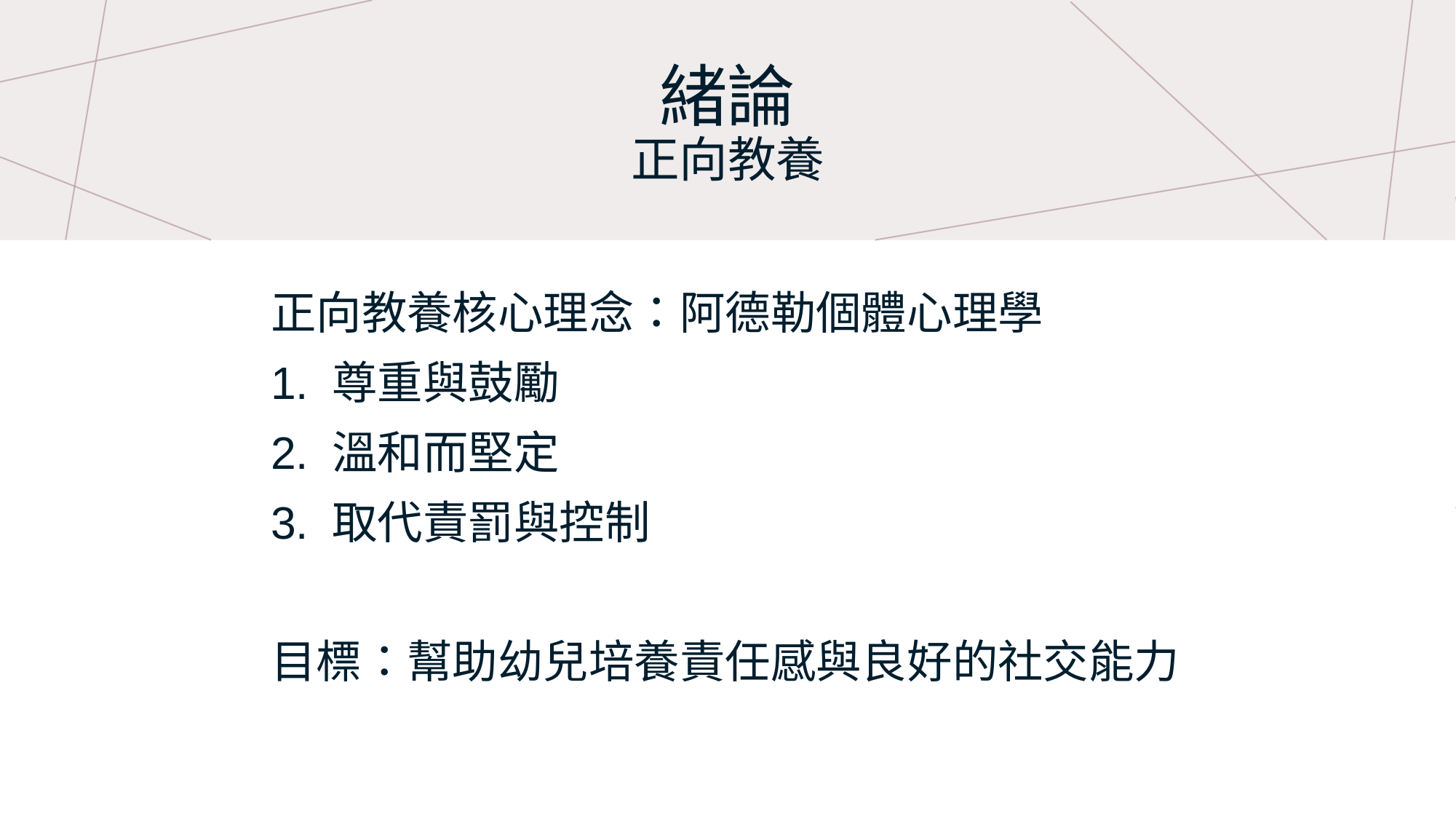

# 緒論 正向教養
正向教養核心理念：阿德勒個體心理學
1. 尊重與鼓勵
2. 溫和而堅定
3. 取代責罰與控制

目標：幫助幼兒培養責任感與良好的社交能力